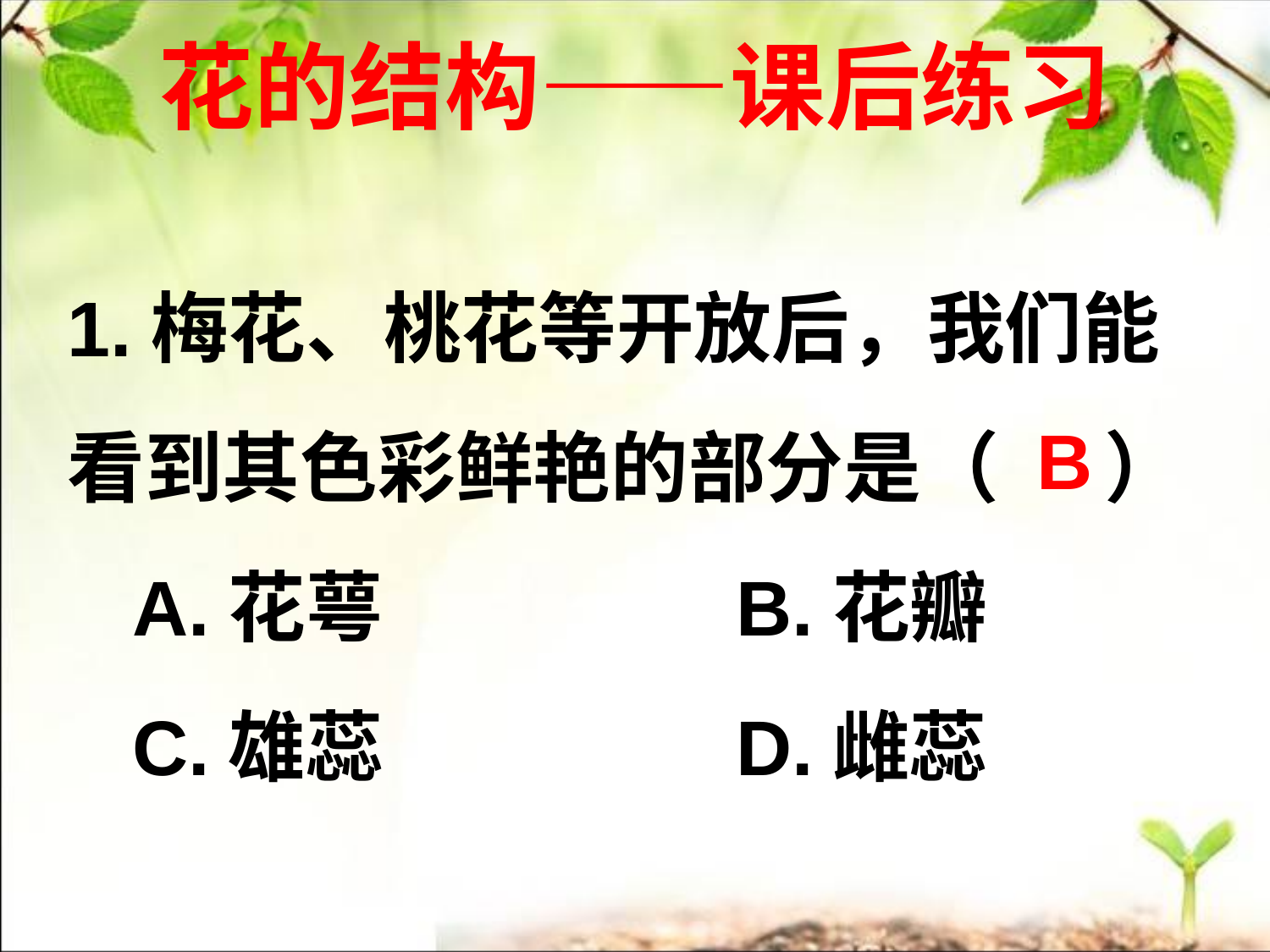

# 花的结构——课后练习
1.梅花、桃花等开放后，我们能看到其色彩鲜艳的部分是（      ）
   A.花萼                   B.花瓣
   C.雄蕊                   D.雌蕊
B